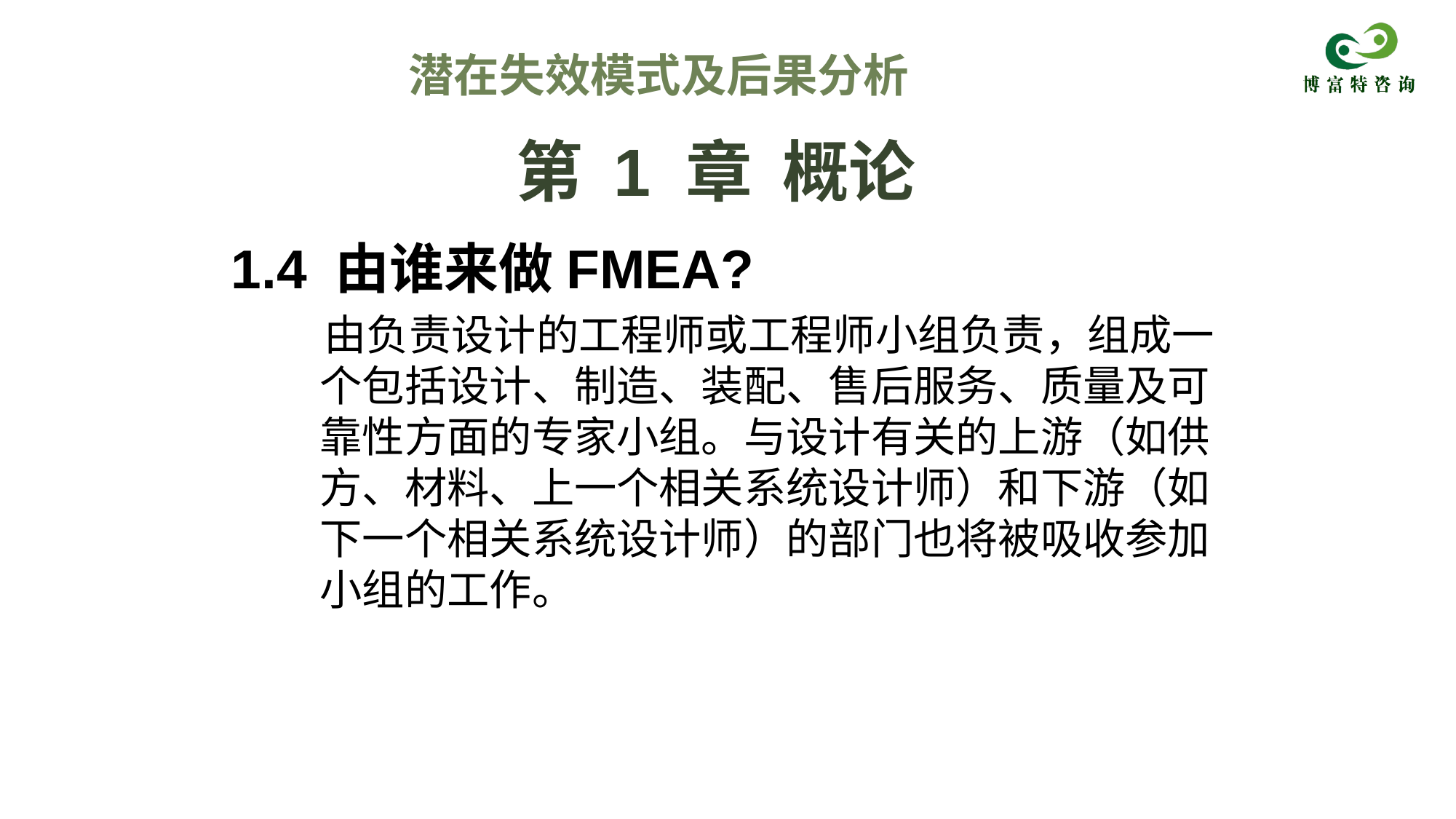

潜在失效模式及后果分析
# 第 1 章  概论
1.4 由谁来做FMEA?
   由负责设计的工程师或工程师小组负责，组成一个包括设计、制造、装配、售后服务、质量及可靠性方面的专家小组。与设计有关的上游（如供方、材料、上一个相关系统设计师）和下游（如下一个相关系统设计师）的部门也将被吸收参加小组的工作。
14